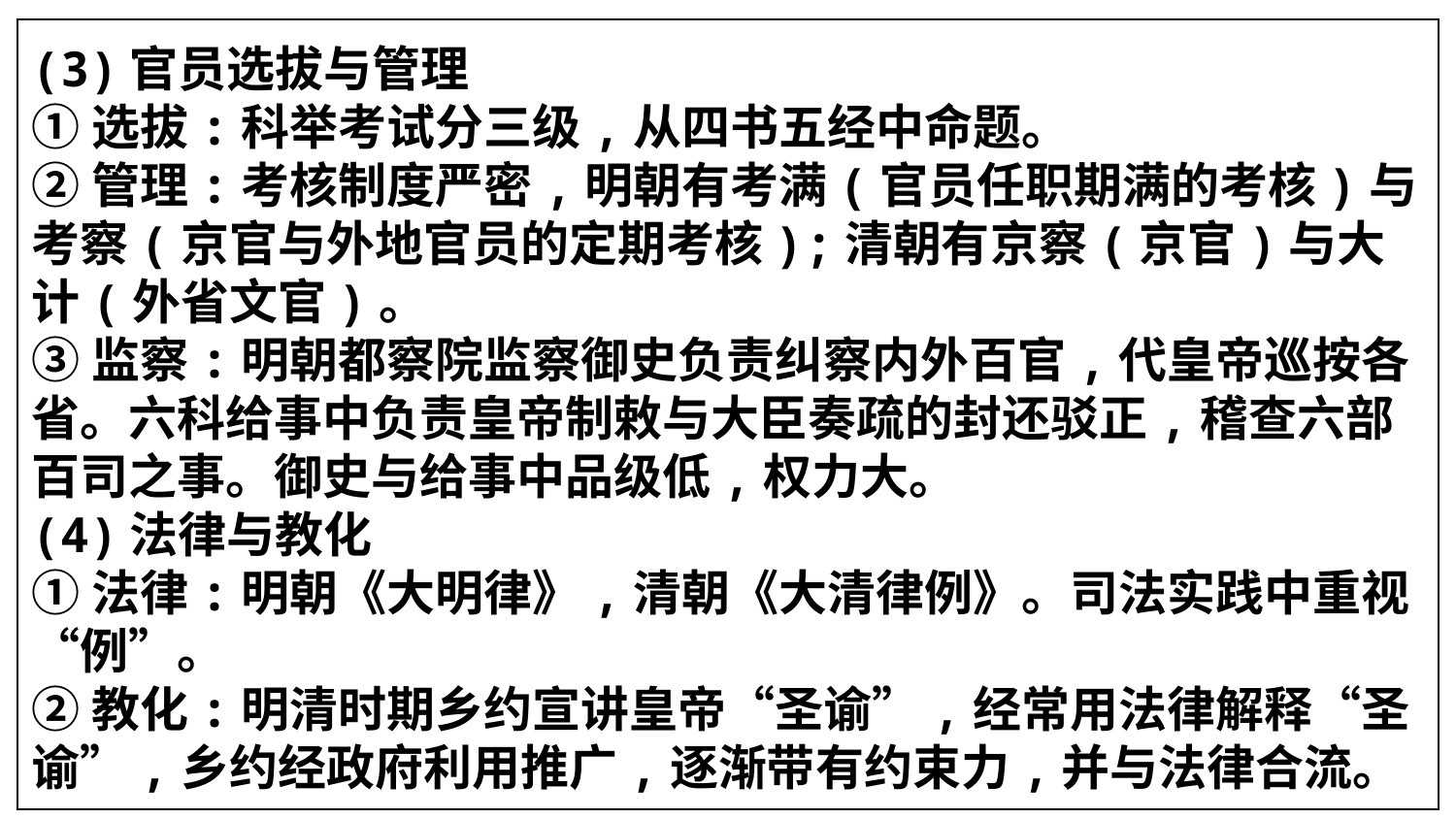

|  |
| --- |
(3)官员选拔与管理
①选拔:科举考试分三级,从四书五经中命题。
②管理:考核制度严密,明朝有考满(官员任职期满的考核)与考察(京官与外地官员的定期考核);清朝有京察(京官)与大计(外省文官)。
③监察:明朝都察院监察御史负责纠察内外百官,代皇帝巡按各省。六科给事中负责皇帝制敕与大臣奏疏的封还驳正,稽查六部百司之事。御史与给事中品级低,权力大。
(4)法律与教化
①法律:明朝《大明律》,清朝《大清律例》。司法实践中重视“例”。
②教化:明清时期乡约宣讲皇帝“圣谕”,经常用法律解释“圣谕”,乡约经政府利用推广,逐渐带有约束力,并与法律合流。